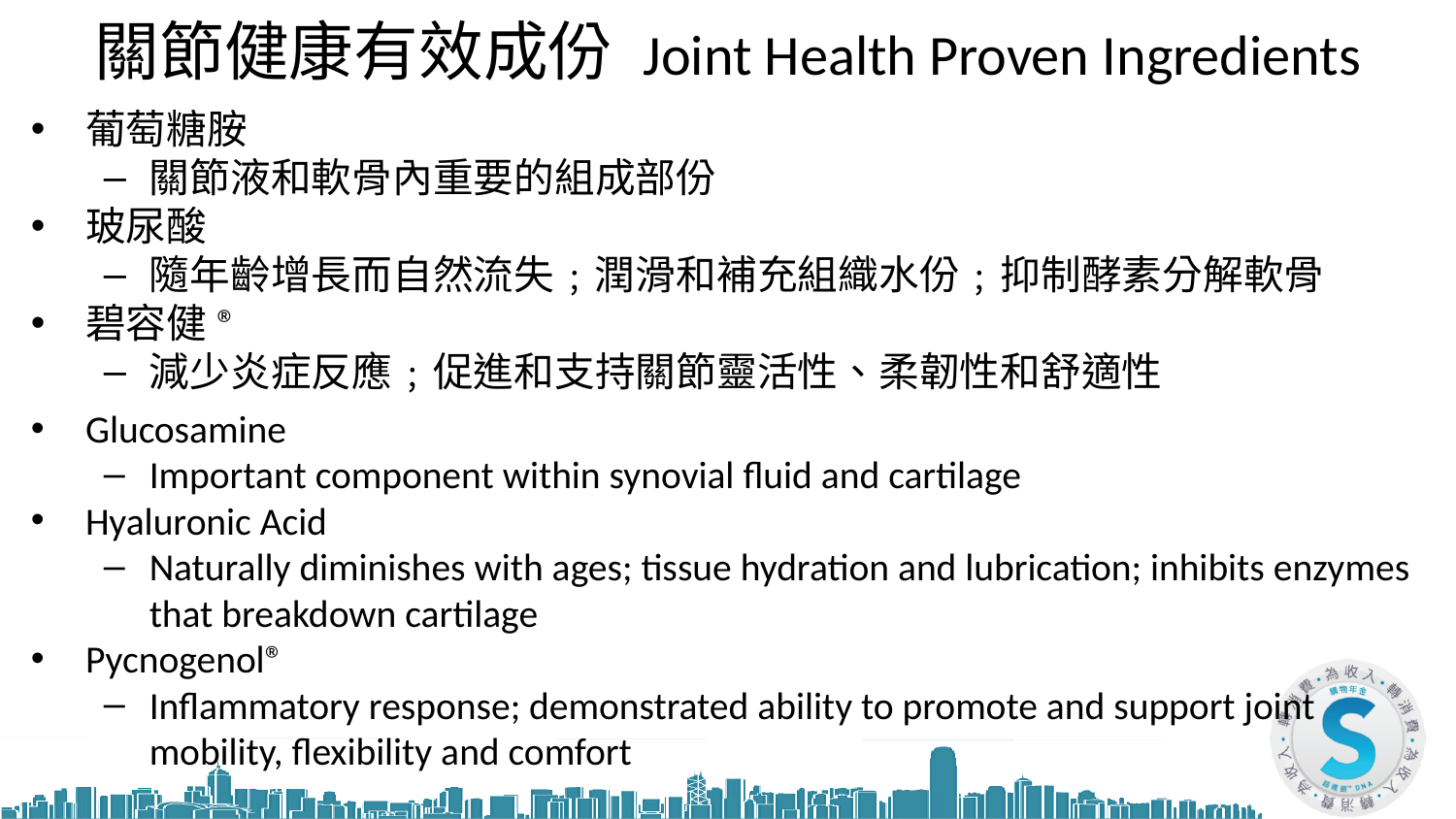

# 關節健康有效成份 Joint Health Proven Ingredients
葡萄糖胺
關節液和軟骨內重要的組成部份
玻尿酸
隨年齡增長而自然流失﹔潤滑和補充組織水份﹔抑制酵素分解軟骨
碧容健®
減少炎症反應﹔促進和支持關節靈活性、柔韌性和舒適性
Glucosamine
Important component within synovial fluid and cartilage
Hyaluronic Acid
Naturally diminishes with ages; tissue hydration and lubrication; inhibits enzymes that breakdown cartilage
Pycnogenol®
Inflammatory response; demonstrated ability to promote and support joint mobility, flexibility and comfort